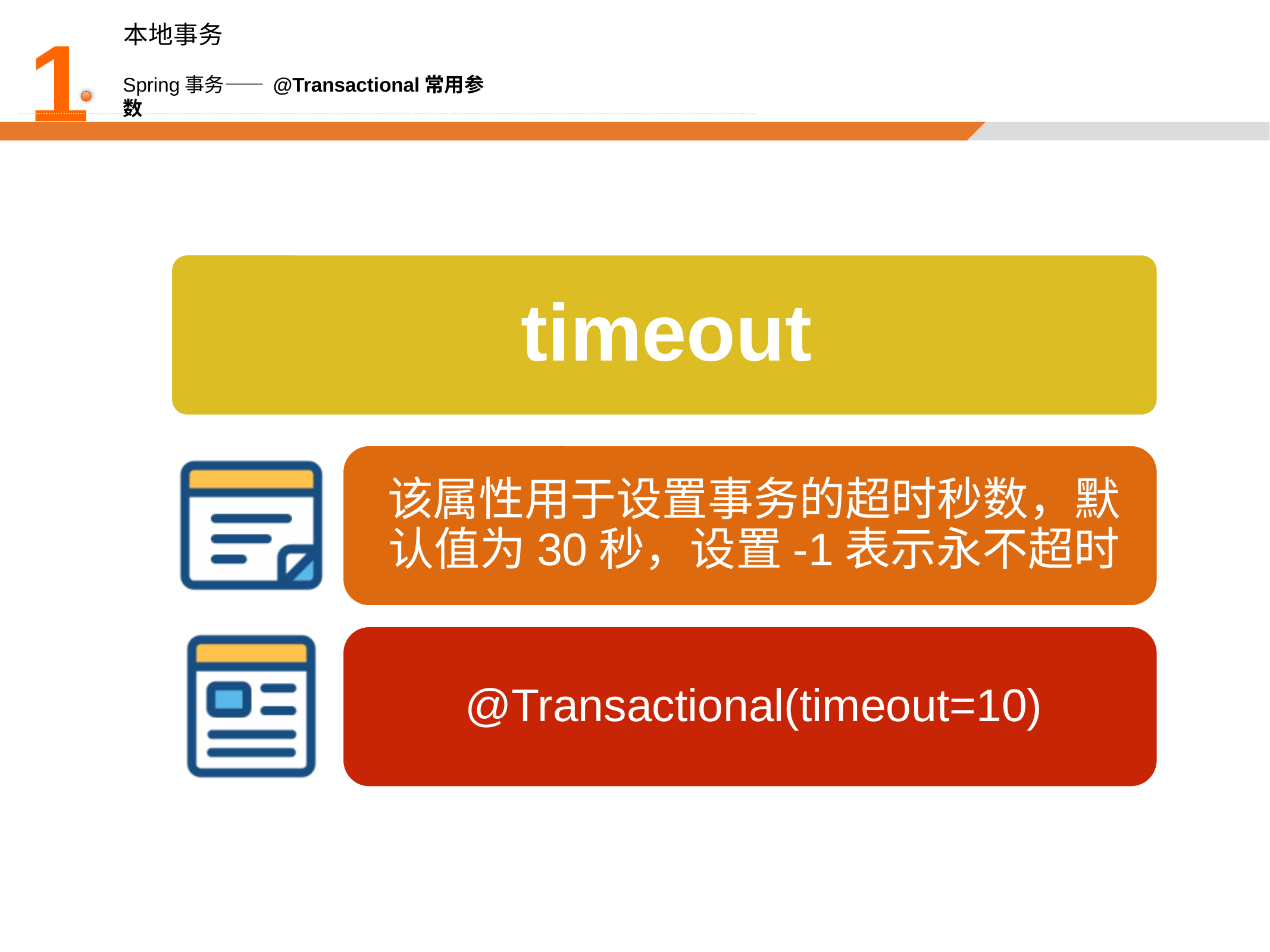

1
本地事务

Spring事务—— @Transactional常用参数
timeout
该属性用于设置事务的超时秒数，默认值为30秒，设置-1表示永不超时
@Transactional(timeout=10)